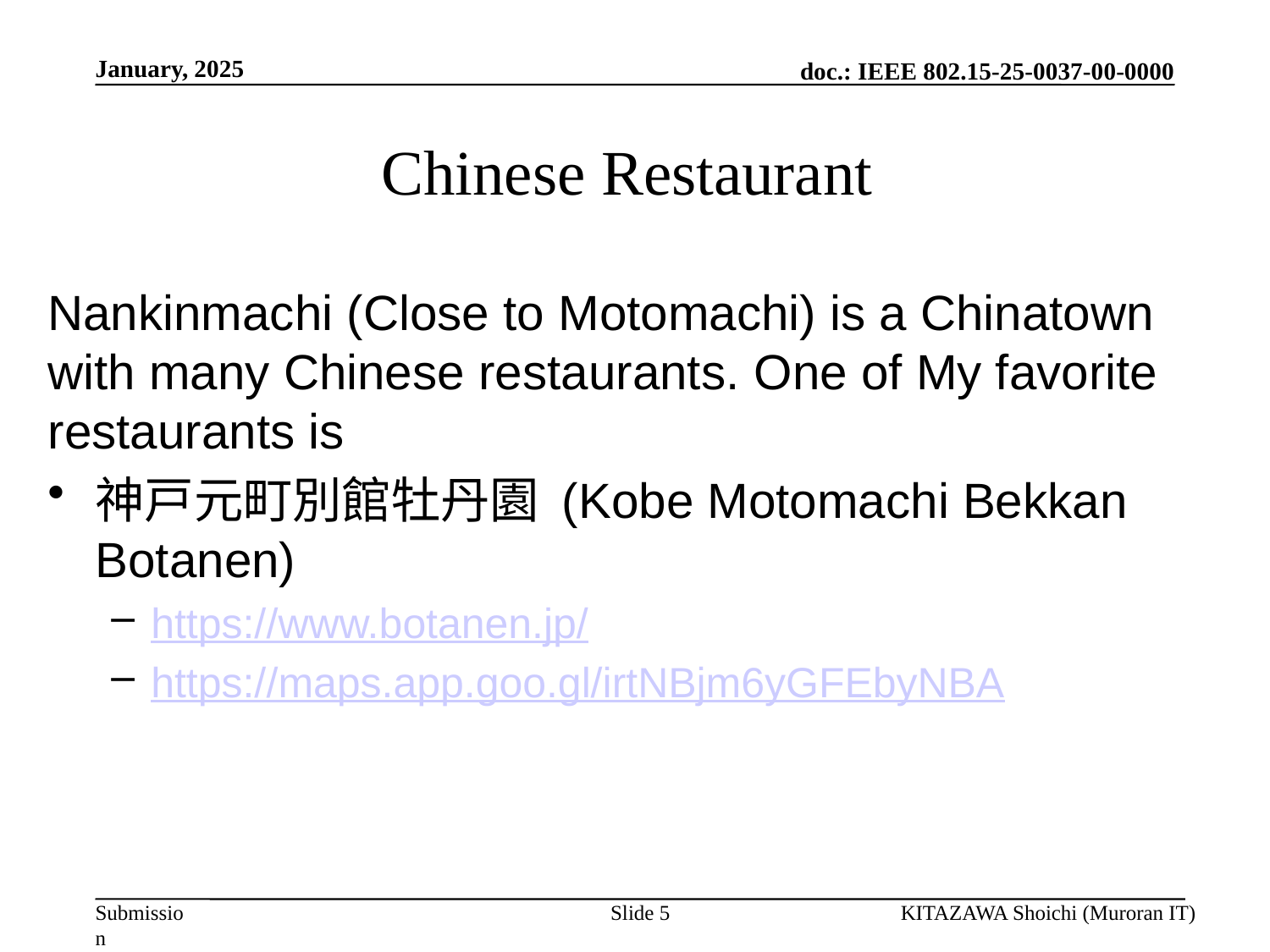

January, 2025
# Chinese Restaurant
Nankinmachi (Close to Motomachi) is a Chinatown with many Chinese restaurants. One of My favorite restaurants is
神戸元町別館牡丹園 (Kobe Motomachi Bekkan Botanen)
https://www.botanen.jp/
https://maps.app.goo.gl/irtNBjm6yGFEbyNBA

Slide 5
KITAZAWA Shoichi (Muroran IT)